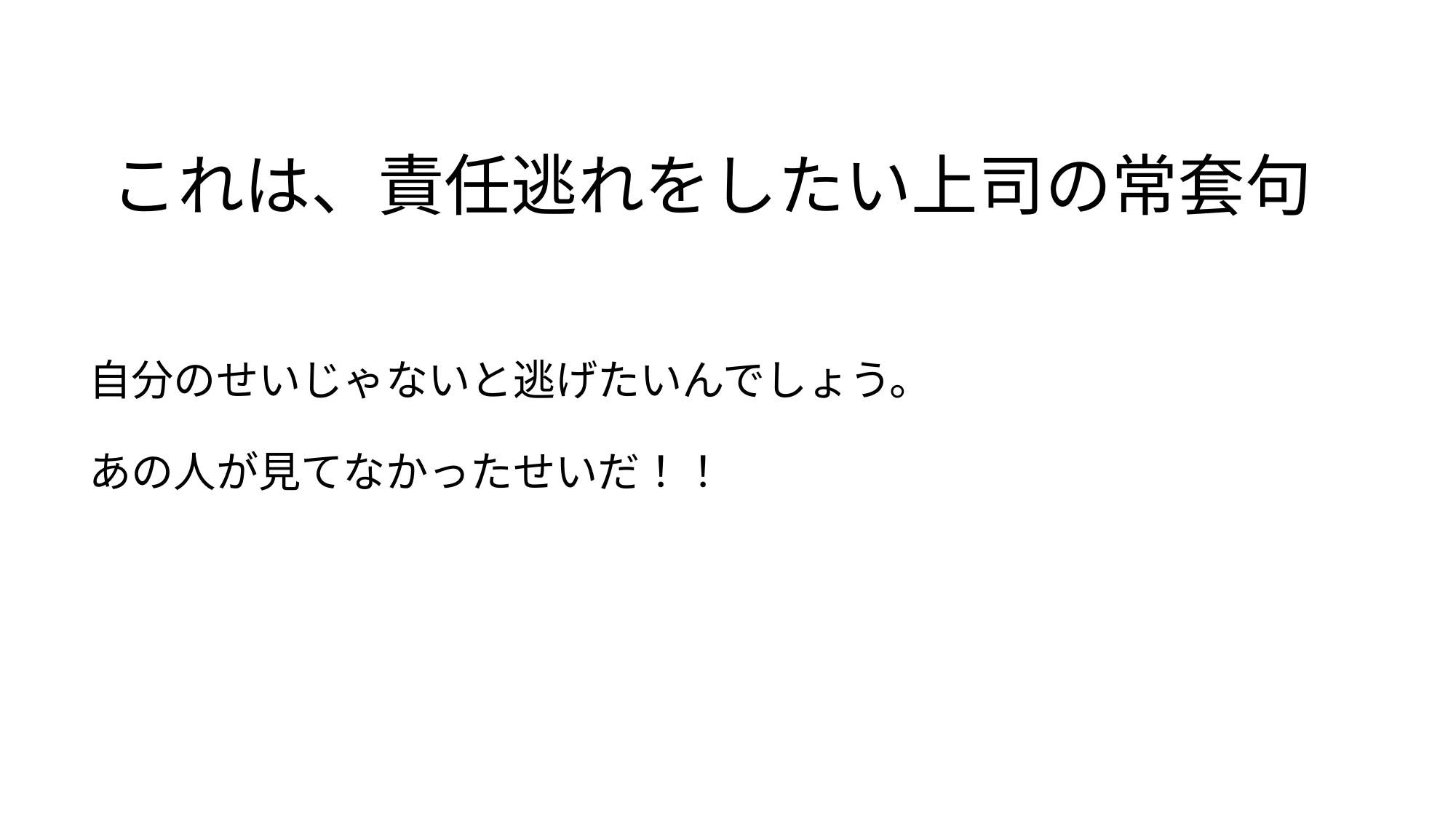

# これは、責任逃れをしたい上司の常套句
自分のせいじゃないと逃げたいんでしょう。

あの人が見てなかったせいだ！！